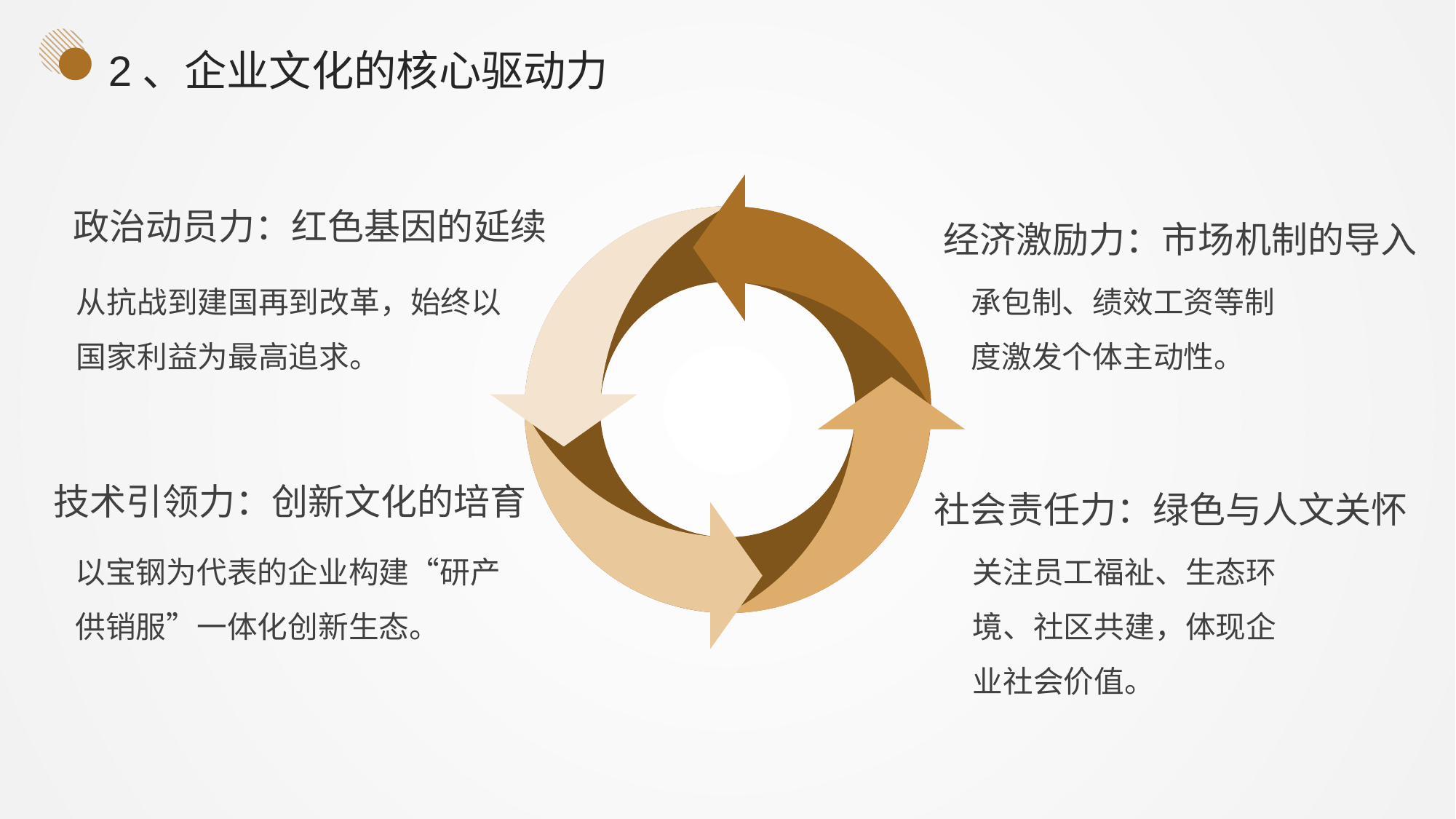

2、企业文化的核心驱动力

政治动员力：红色基因的延续
经济激励力：市场机制的导入
承包制、绩效工资等制度激发个体主动性。
从抗战到建国再到改革，始终以国家利益为最高追求。
技术引领力：创新文化的培育
社会责任力：绿色与人文关怀
关注员工福祉、生态环境、社区共建，体现企业社会价值。
以宝钢为代表的企业构建“研产供销服”一体化创新生态。